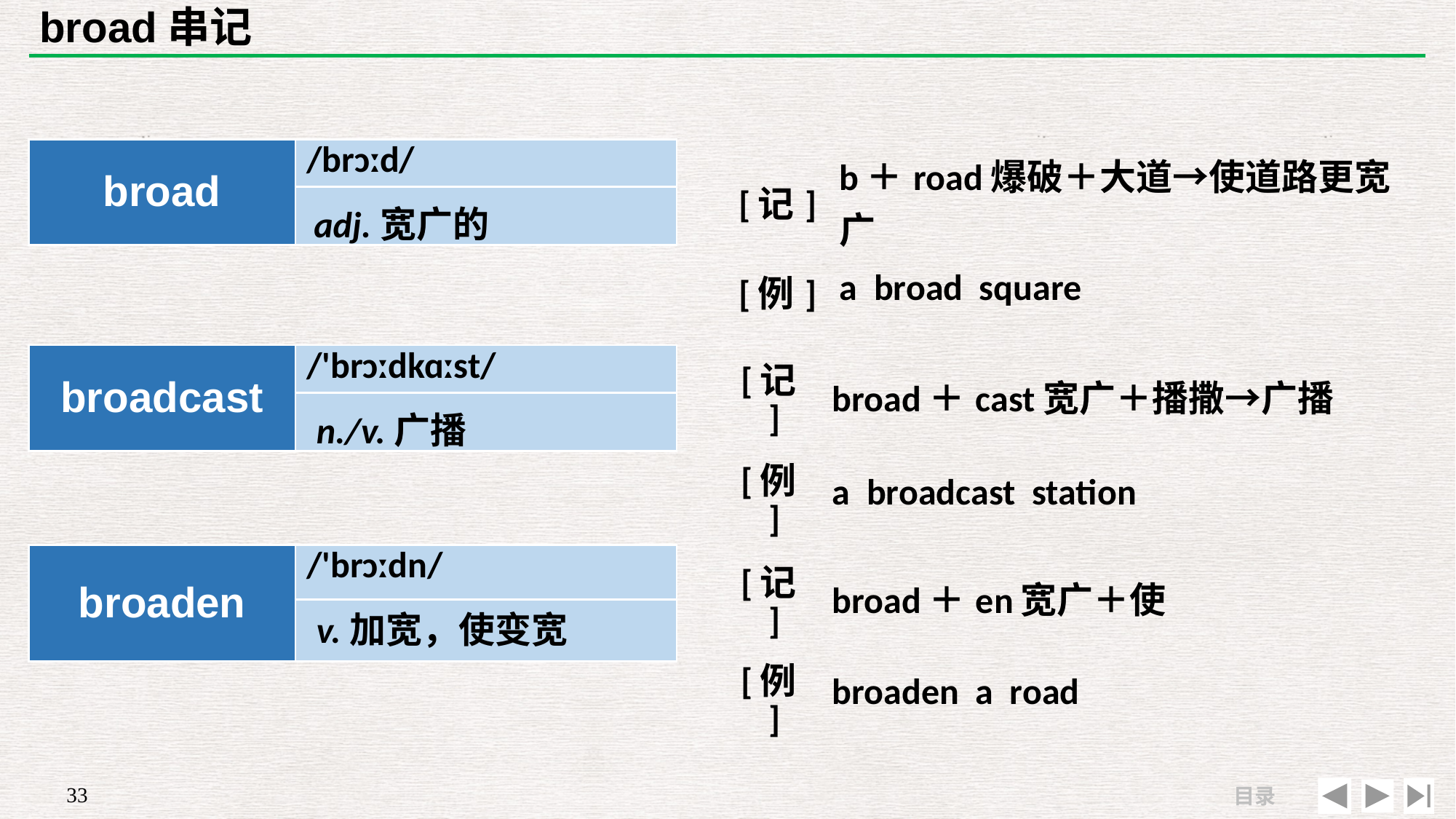

# broad串记

| broad | /brɔːd/ |
| --- | --- |
|  |  |
| [记] | b＋road爆破＋大道→使道路更宽广 |
| --- | --- |
| [例] | a broad square |
adj.宽广的
| broadcast | /'brɔːdkɑːst/ |
| --- | --- |
|  |  |
| [记] | broad＋cast宽广＋播撒→广播 |
| --- | --- |
| [例] | a broadcast station |
n./v.广播
| broaden | /'brɔːdn/ |
| --- | --- |
|  |  |
| [记] | broad＋en宽广＋使 |
| --- | --- |
| [例] | broaden a road |
v.加宽，使变宽